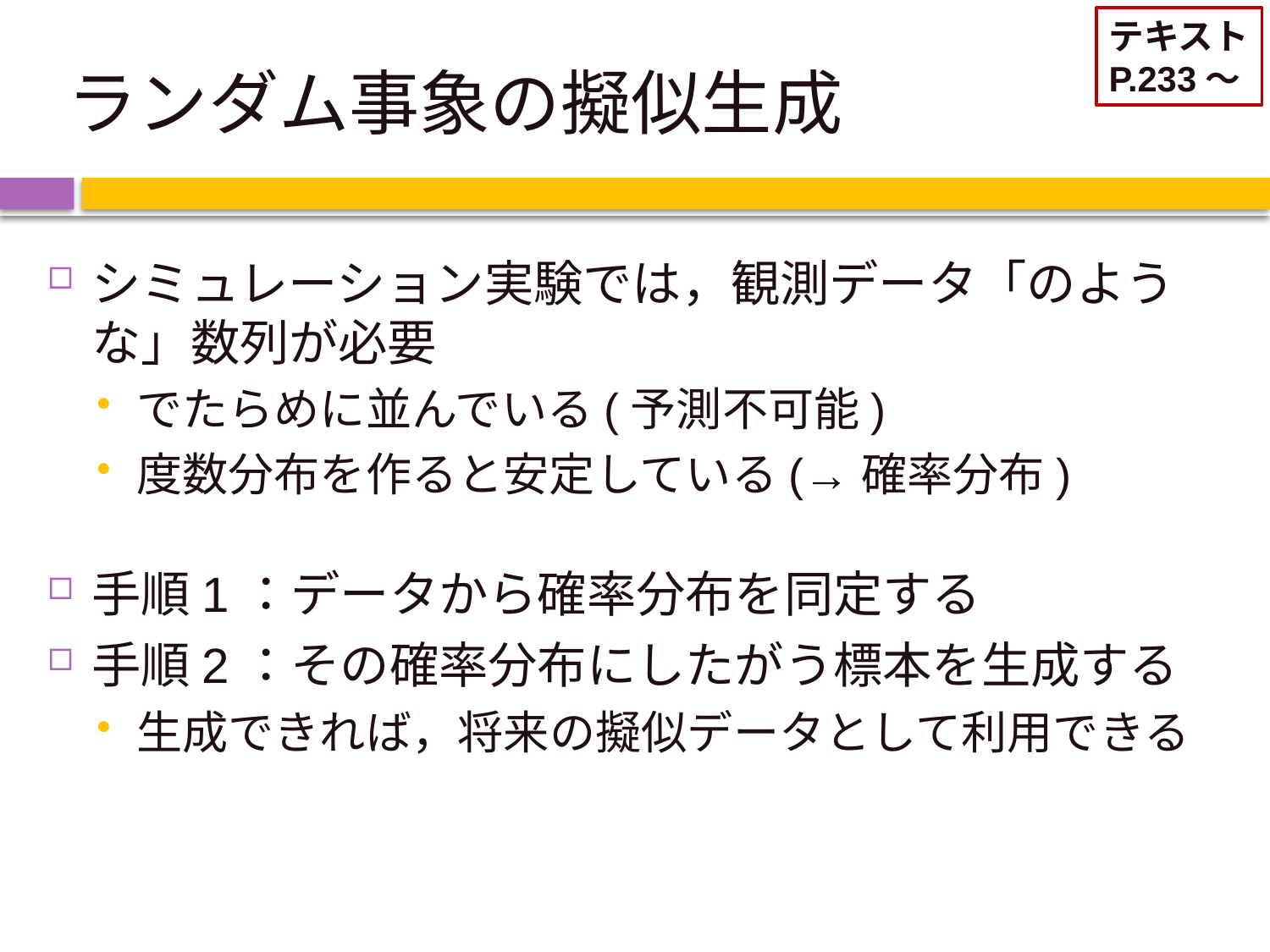

テキスト
P.233～
# ランダム事象の擬似生成
シミュレーション実験では，観測データ「のような」数列が必要
でたらめに並んでいる(予測不可能)
度数分布を作ると安定している(→確率分布)

手順1：データから確率分布を同定する
手順2：その確率分布にしたがう標本を生成する
生成できれば，将来の擬似データとして利用できる